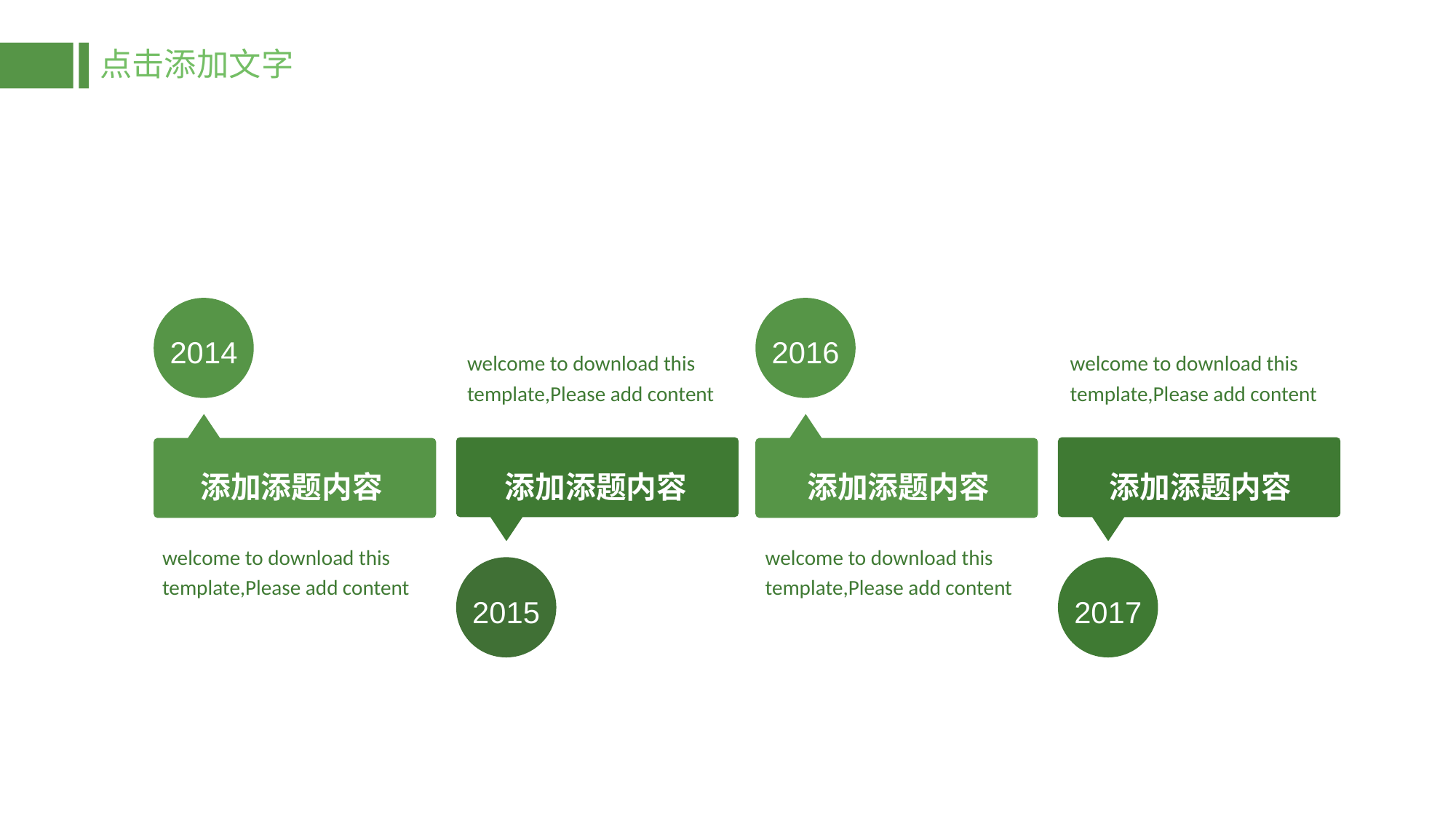

点击添加文字

2014
2016
welcome to download this template,Please add content
welcome to download this template,Please add content
welcome to download this template,Please add content
welcome to download this template,Please add content

添加添题内容
添加添题内容
添加添题内容
添加添题内容

2015
2017